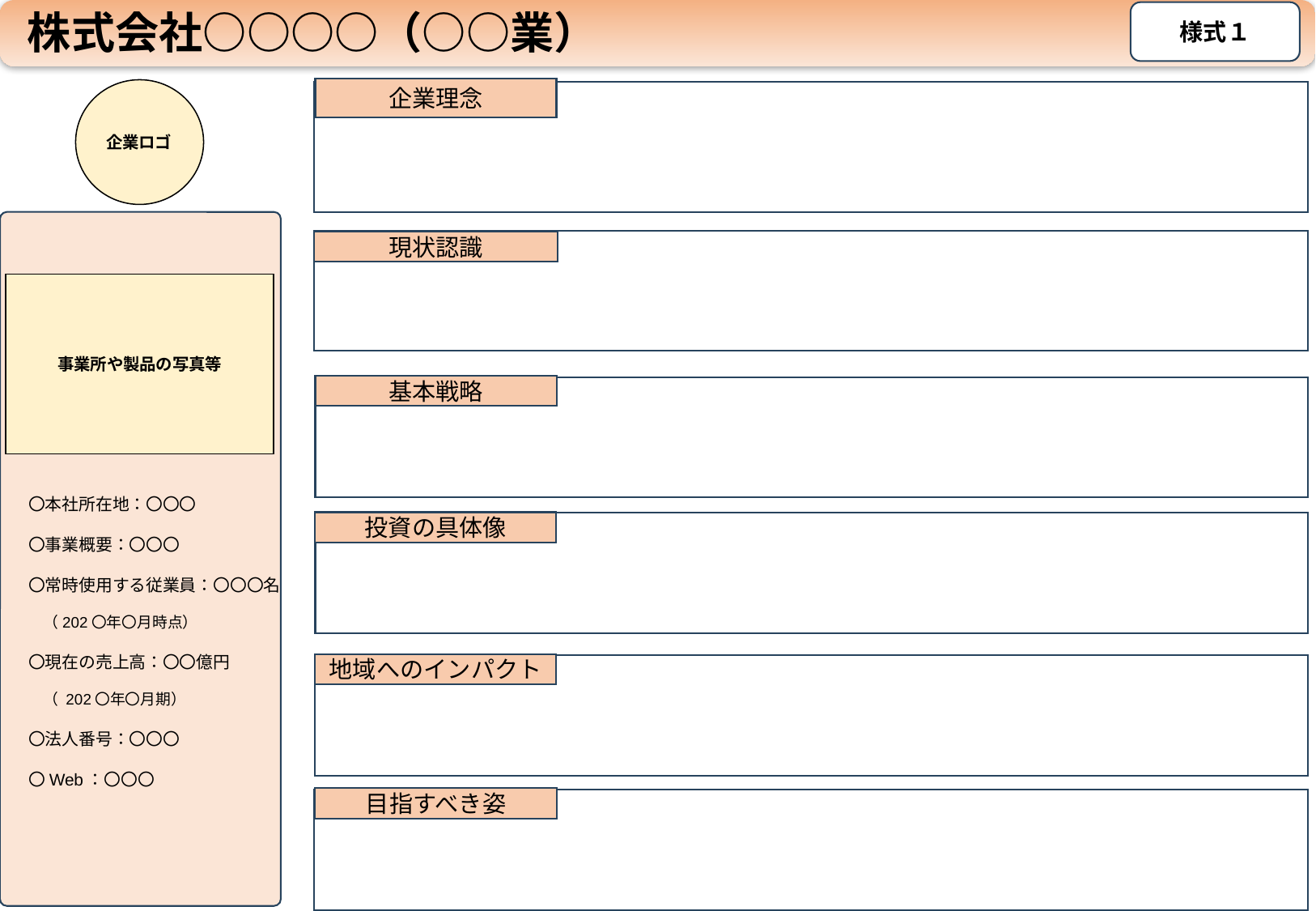

株式会社○○○○（○○業）

様式１
企業理念
企業ロゴ

現状認識
事業所や製品の写真等
基本戦略

〇本社所在地：〇〇〇
〇事業概要：〇〇〇
〇常時使用する従業員：〇〇〇名
　（202〇年〇月時点）
〇現在の売上高：〇〇億円
　（ 202〇年〇月期）
〇法人番号：〇〇〇
〇Web：〇〇〇
投資の具体像

地域へのインパクト

目指すべき姿